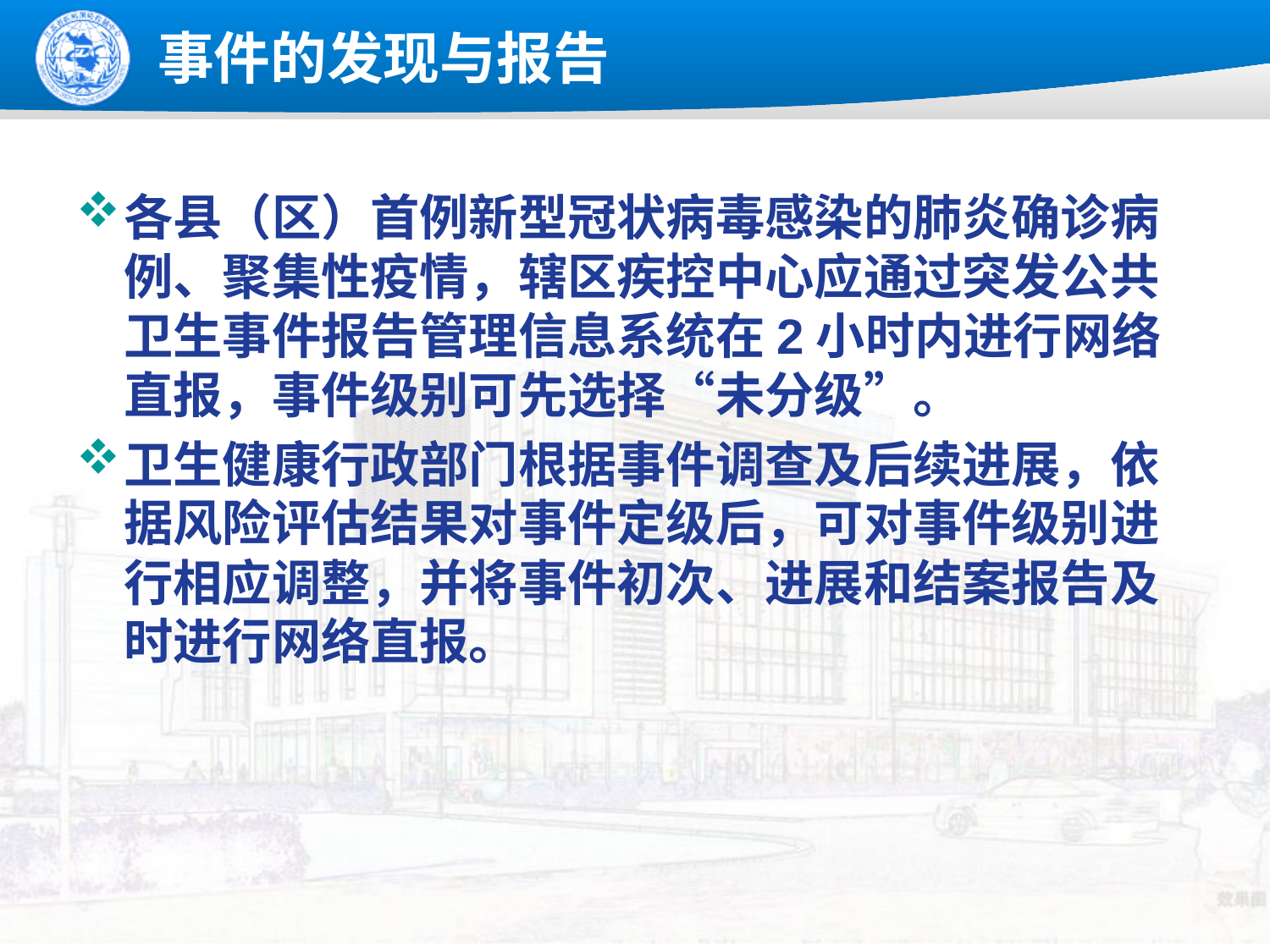

# 事件的发现与报告
各县（区）首例新型冠状病毒感染的肺炎确诊病例、聚集性疫情，辖区疾控中心应通过突发公共卫生事件报告管理信息系统在2小时内进行网络直报，事件级别可先选择“未分级”。
卫生健康行政部门根据事件调查及后续进展，依据风险评估结果对事件定级后，可对事件级别进行相应调整，并将事件初次、进展和结案报告及时进行网络直报。